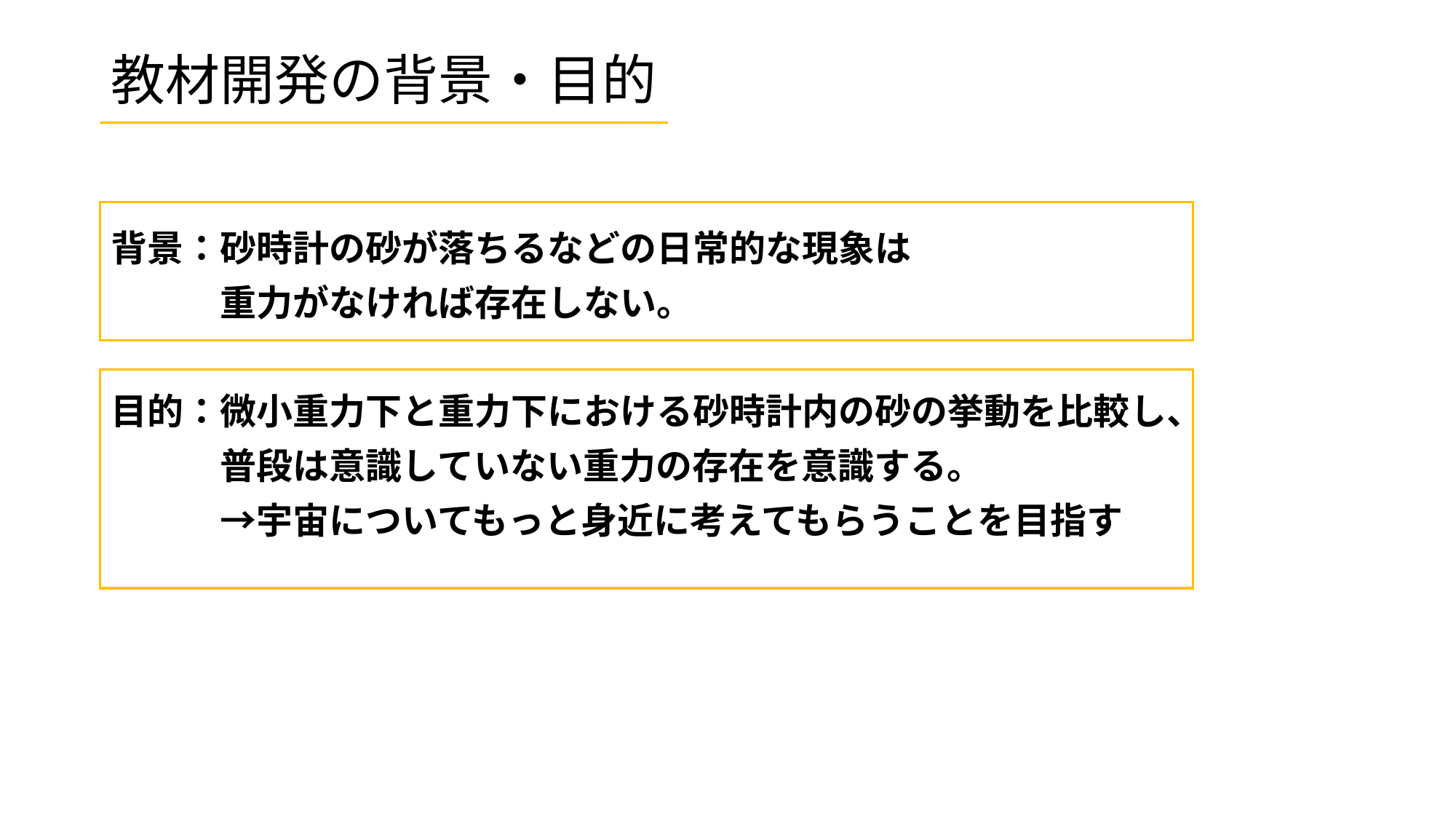

# 教材開発の背景・目的

背景：砂時計の砂が落ちるなどの日常的な現象は
　　　重力がなければ存在しない。

目的：微小重力下と重力下における砂時計内の砂の挙動を比較し、
　　　普段は意識していない重力の存在を意識する。
　　　→宇宙についてもっと身近に考えてもらうことを目指す